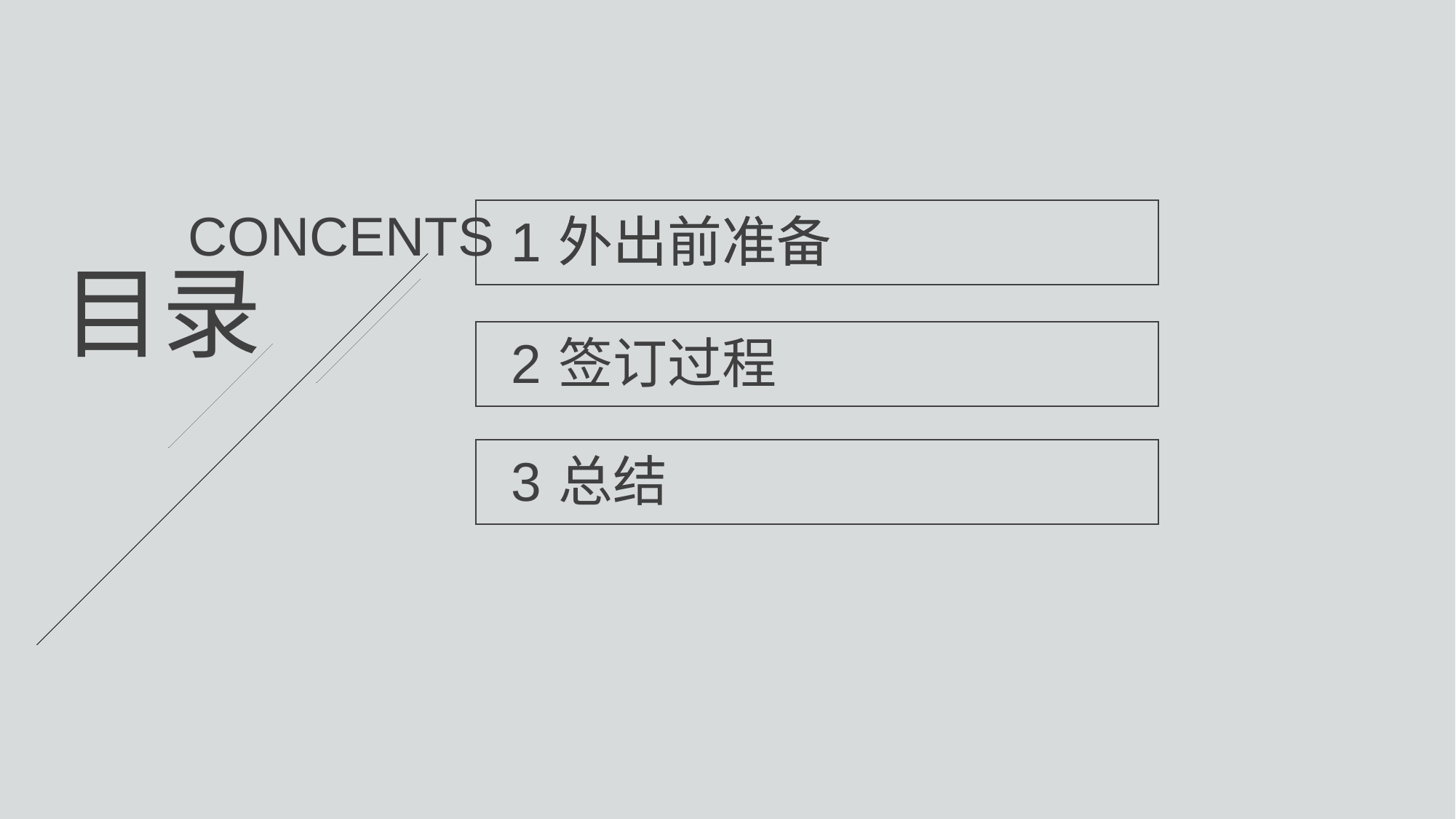

CONCENTS

1
外出前准备

1
外出前准备
目录

2
签订过程

3
总结